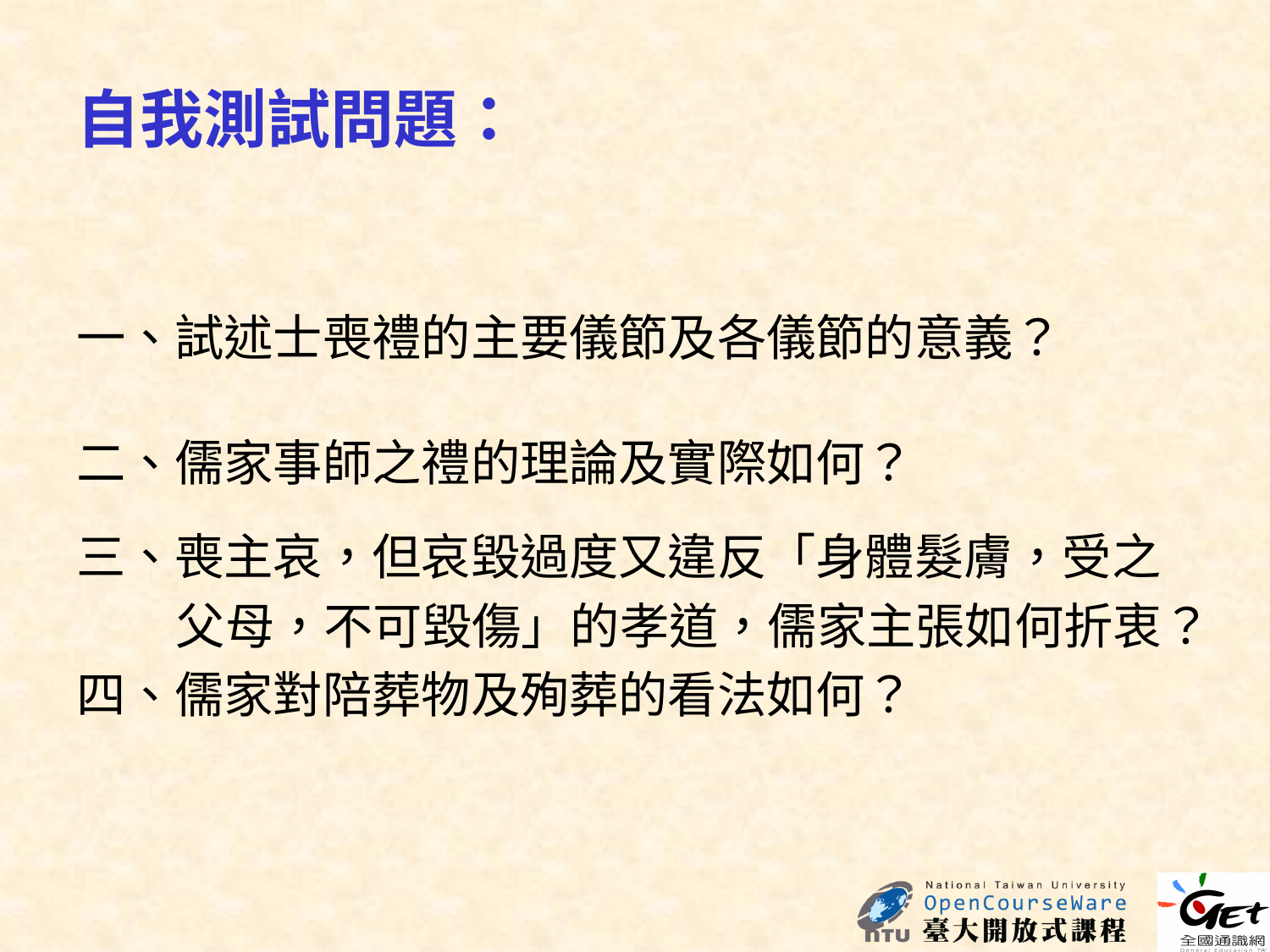

自我測試問題：

一、試述士喪禮的主要儀節及各儀節的意義？

二、儒家事師之禮的理論及實際如何？

三、喪主哀，但哀毀過度又違反「身體髮膚，受之
        父母，不可毀傷」的孝道，儒家主張如何折衷？
四、儒家對陪葬物及殉葬的看法如何？